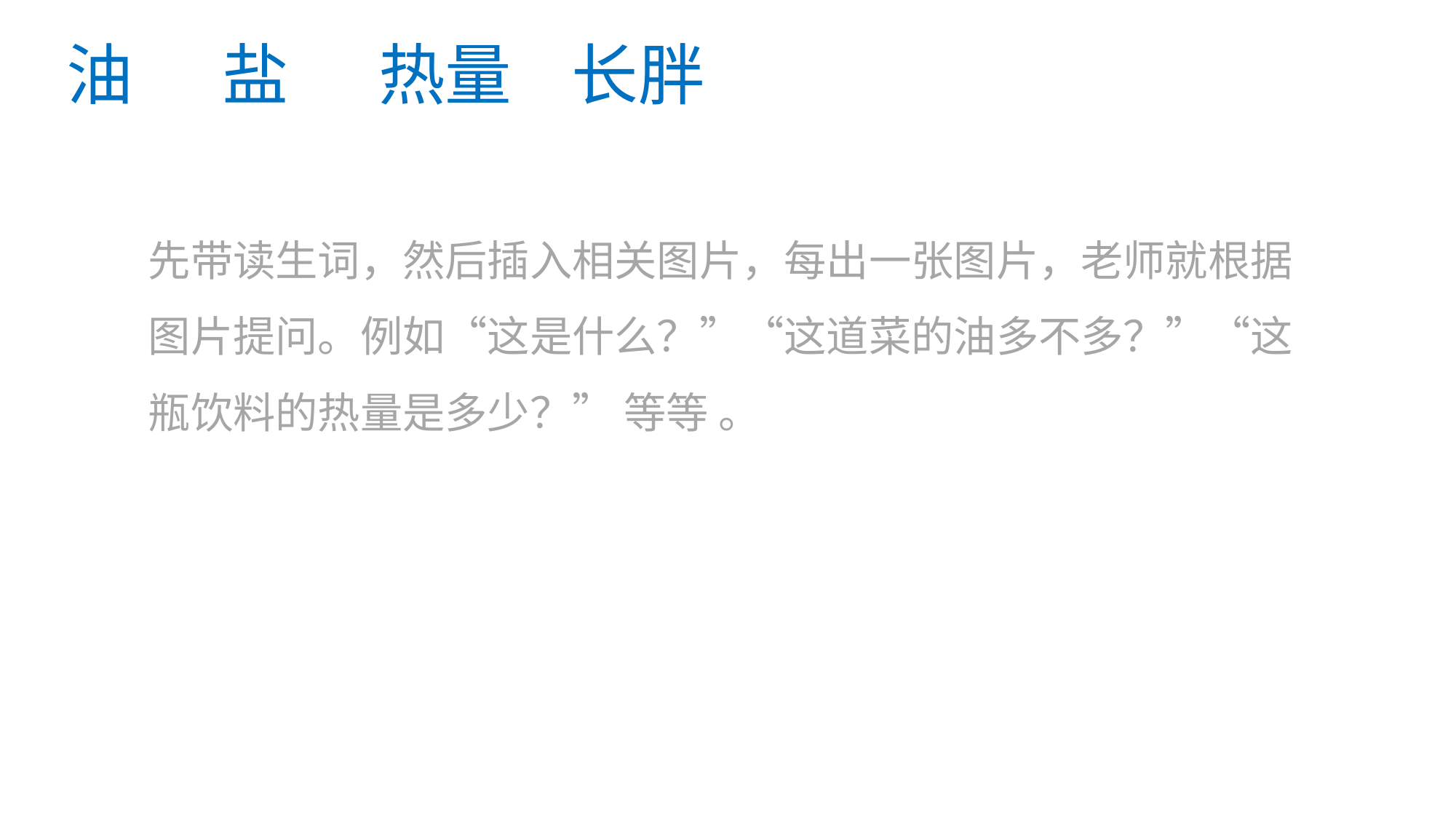

# 油      盐      热量    长胖
先带读生词，然后插入相关图片，每出一张图片，老师就根据图片提问。例如“这是什么？”“这道菜的油多不多？”“这瓶饮料的热量是多少？” 等等 。